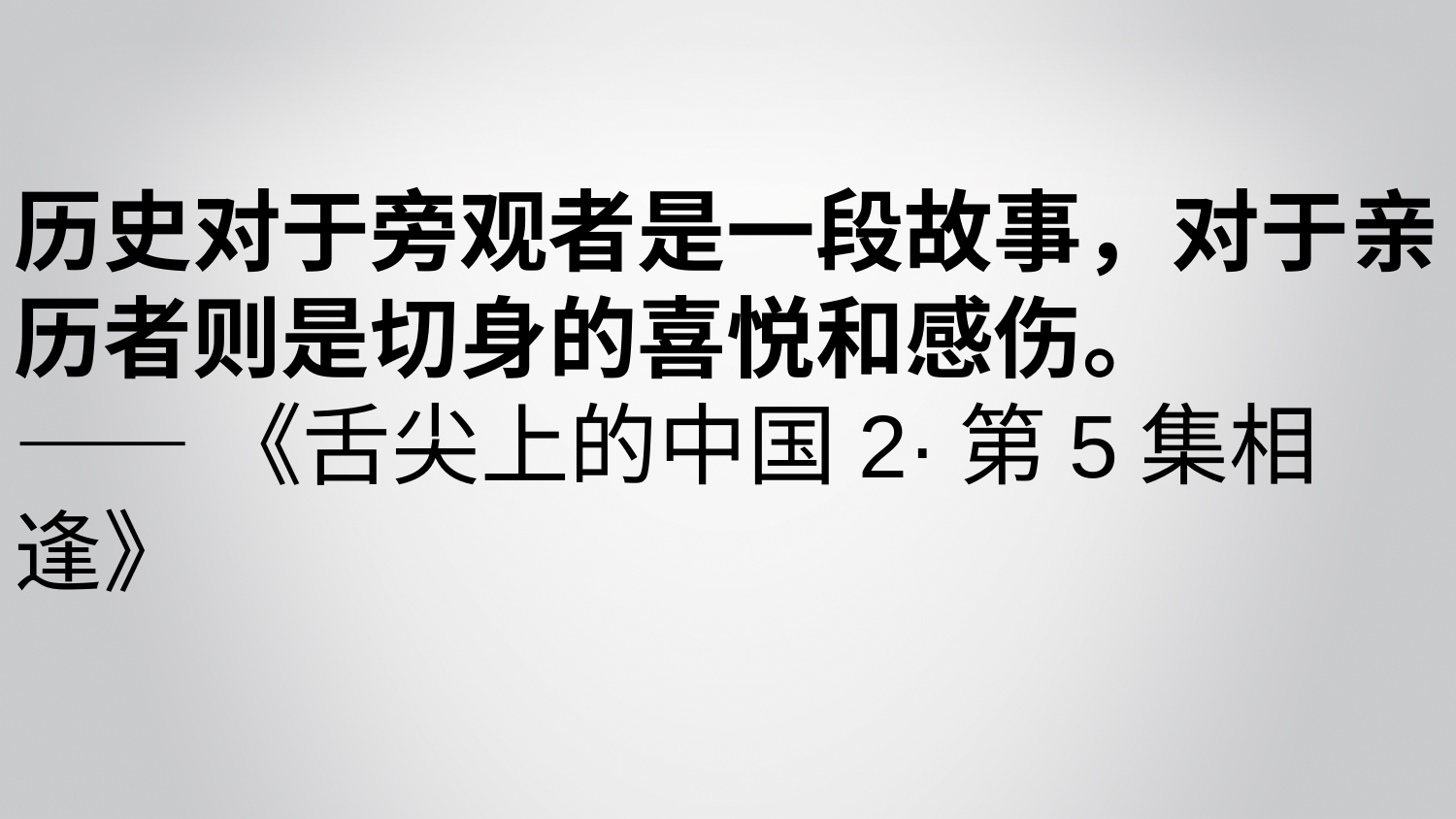

历史对于旁观者是一段故事，对于亲历者则是切身的喜悦和感伤。
——《舌尖上的中国2·第5集相逢》